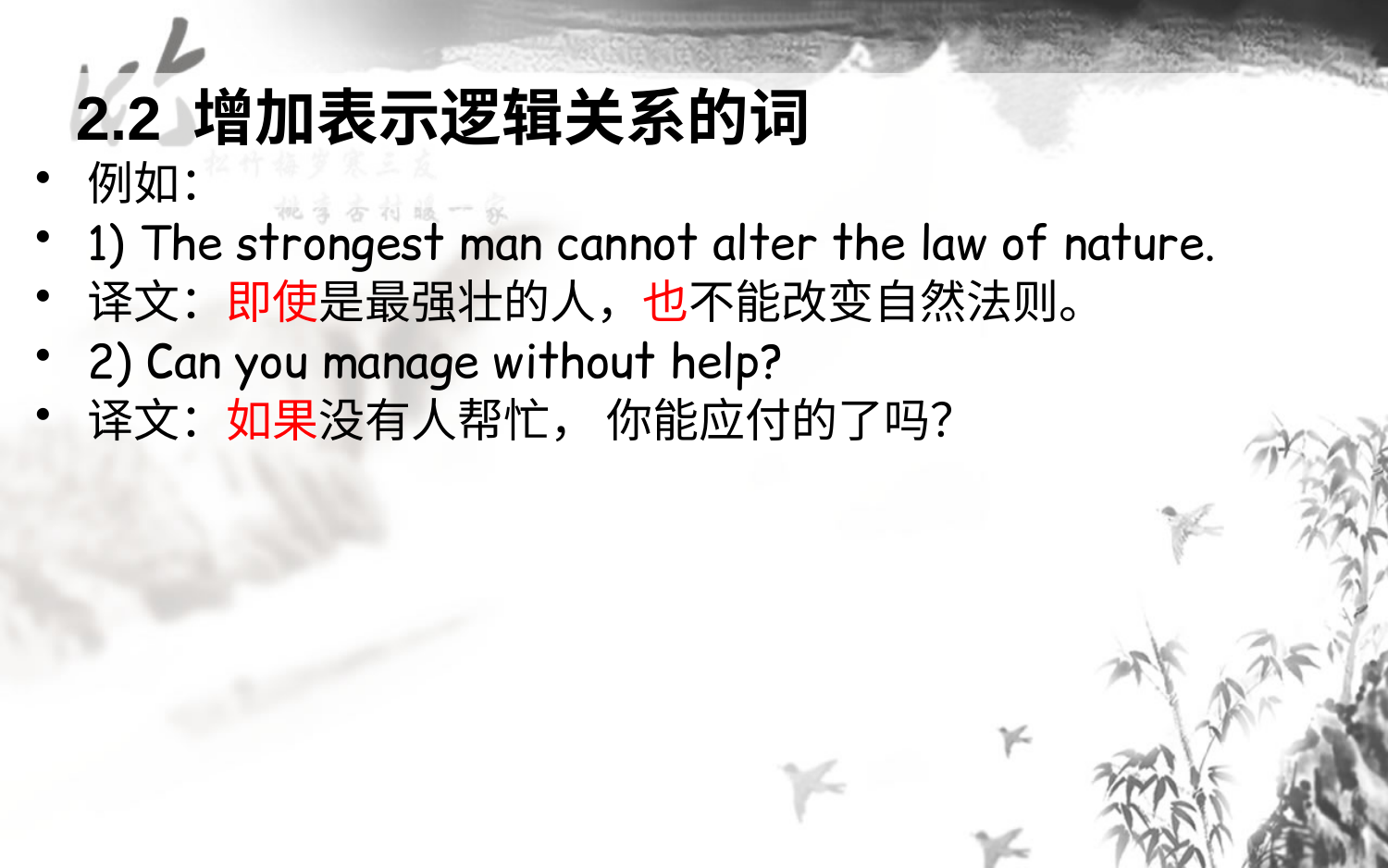

2.2 增加表示逻辑关系的词
例如：
1) The strongest man cannot alter the law of nature.
译文：即使是最强壮的人，也不能改变自然法则。
2) Can you manage without help?
译文：如果没有人帮忙， 你能应付的了吗？